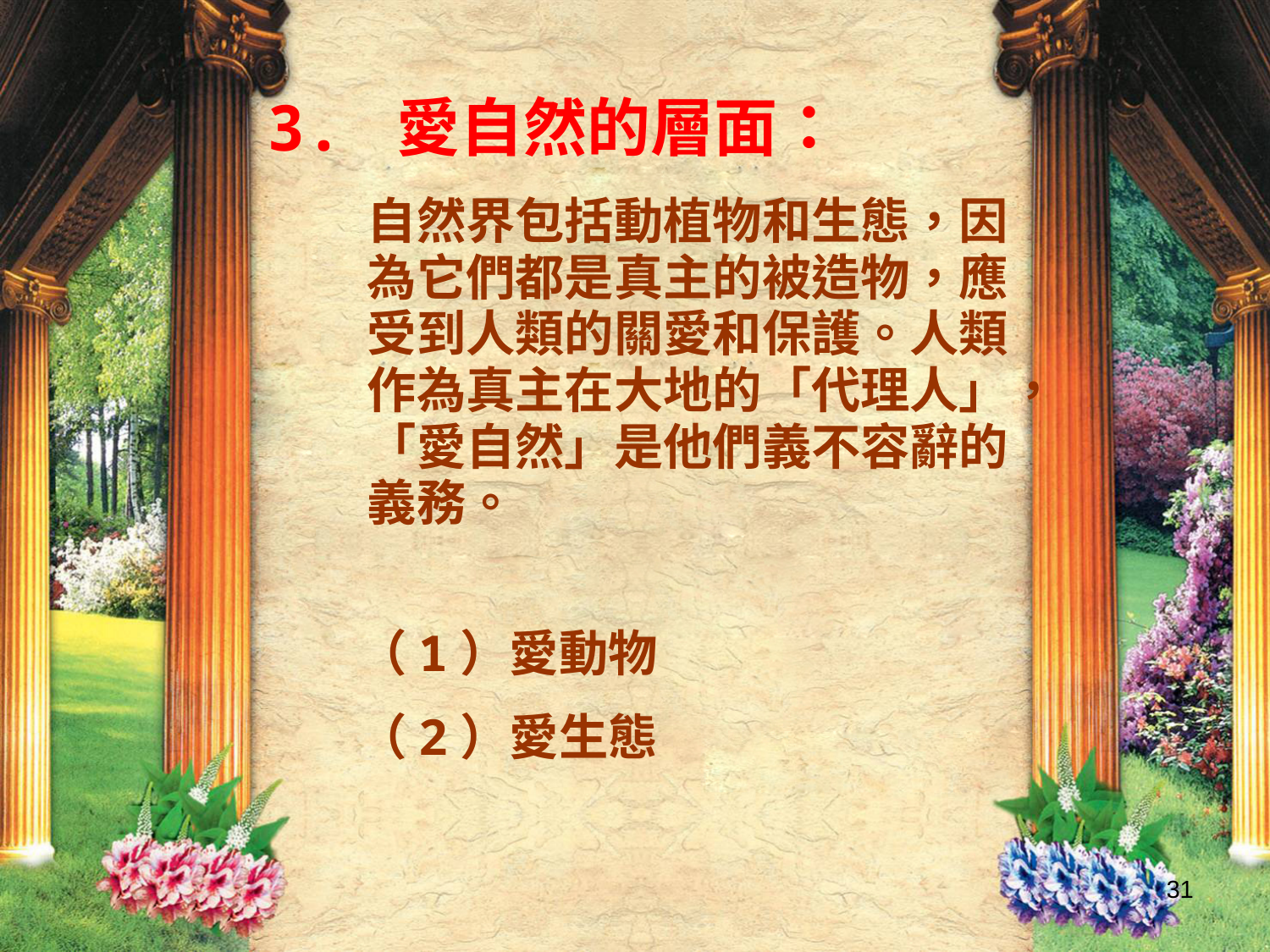

3. 愛自然的層面：
自然界包括動植物和生態，因為它們都是真主的被造物，應受到人類的關愛和保護。人類作為真主在大地的「代理人」，「愛自然」是他們義不容辭的義務。
（1）愛動物
（2）愛生態

31